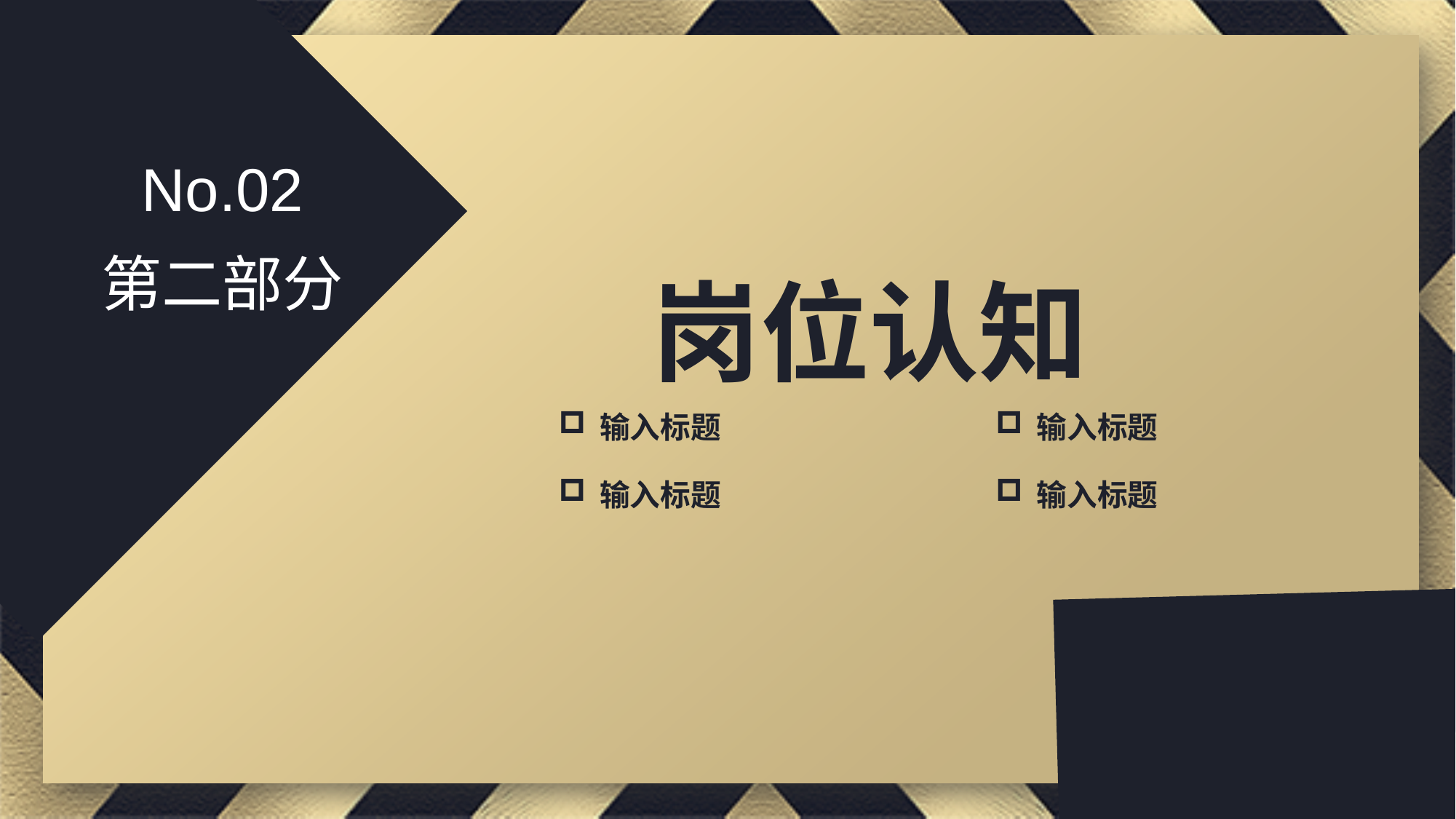

No.02
第二部分
岗位认知
输入标题
输入标题

输入标题
输入标题